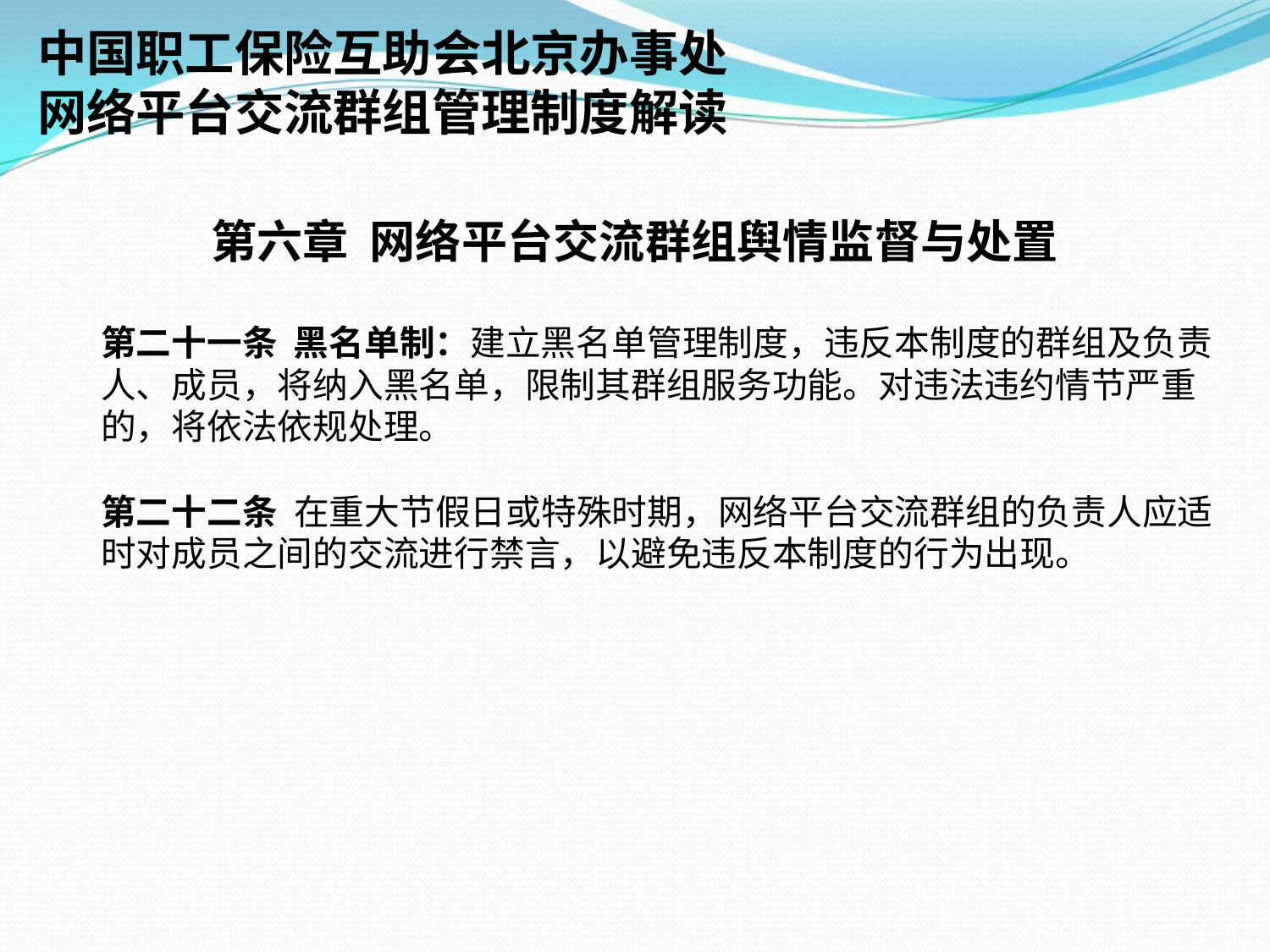

中国职工保险互助会北京办事处
网络平台交流群组管理制度解读
第六章  网络平台交流群组舆情监督与处置

第二十一条  黑名单制：建立黑名单管理制度，违反本制度的群组及负责人、成员，将纳入黑名单，限制其群组服务功能。对违法违约情节严重的，将依法依规处理。

第二十二条  在重大节假日或特殊时期，网络平台交流群组的负责人应适时对成员之间的交流进行禁言，以避免违反本制度的行为出现。